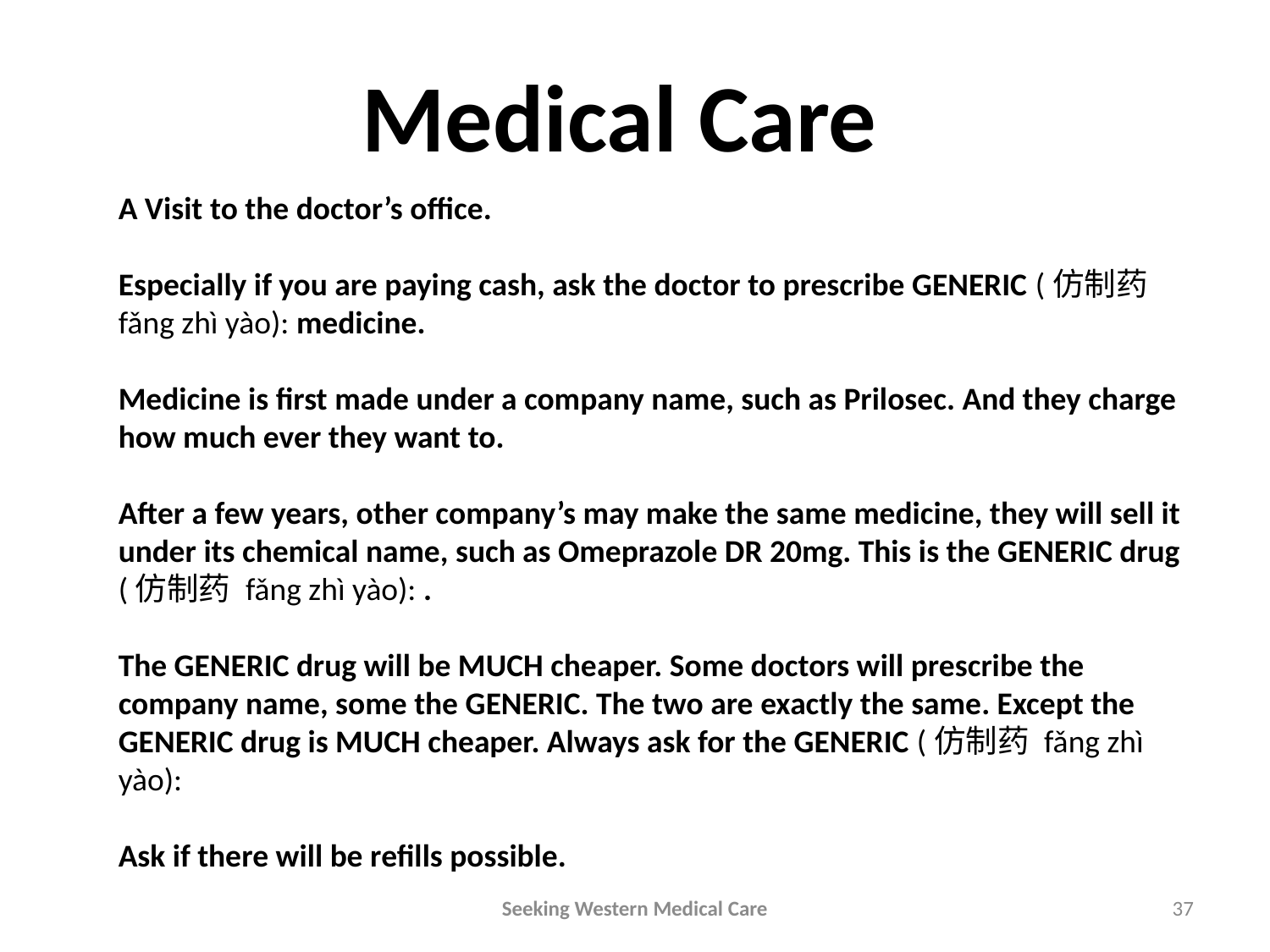

Medical Care
A Visit to the doctor’s office.

Especially if you are paying cash, ask the doctor to prescribe GENERIC (仿制药 fǎng zhì yào): medicine.

Medicine is first made under a company name, such as Prilosec. And they charge how much ever they want to.

After a few years, other company’s may make the same medicine, they will sell it under its chemical name, such as Omeprazole DR 20mg. This is the GENERIC drug (仿制药 fǎng zhì yào): .

The GENERIC drug will be MUCH cheaper. Some doctors will prescribe the company name, some the GENERIC. The two are exactly the same. Except the GENERIC drug is MUCH cheaper. Always ask for the GENERIC (仿制药 fǎng zhì yào):

Ask if there will be refills possible.
Seeking Western Medical Care
37